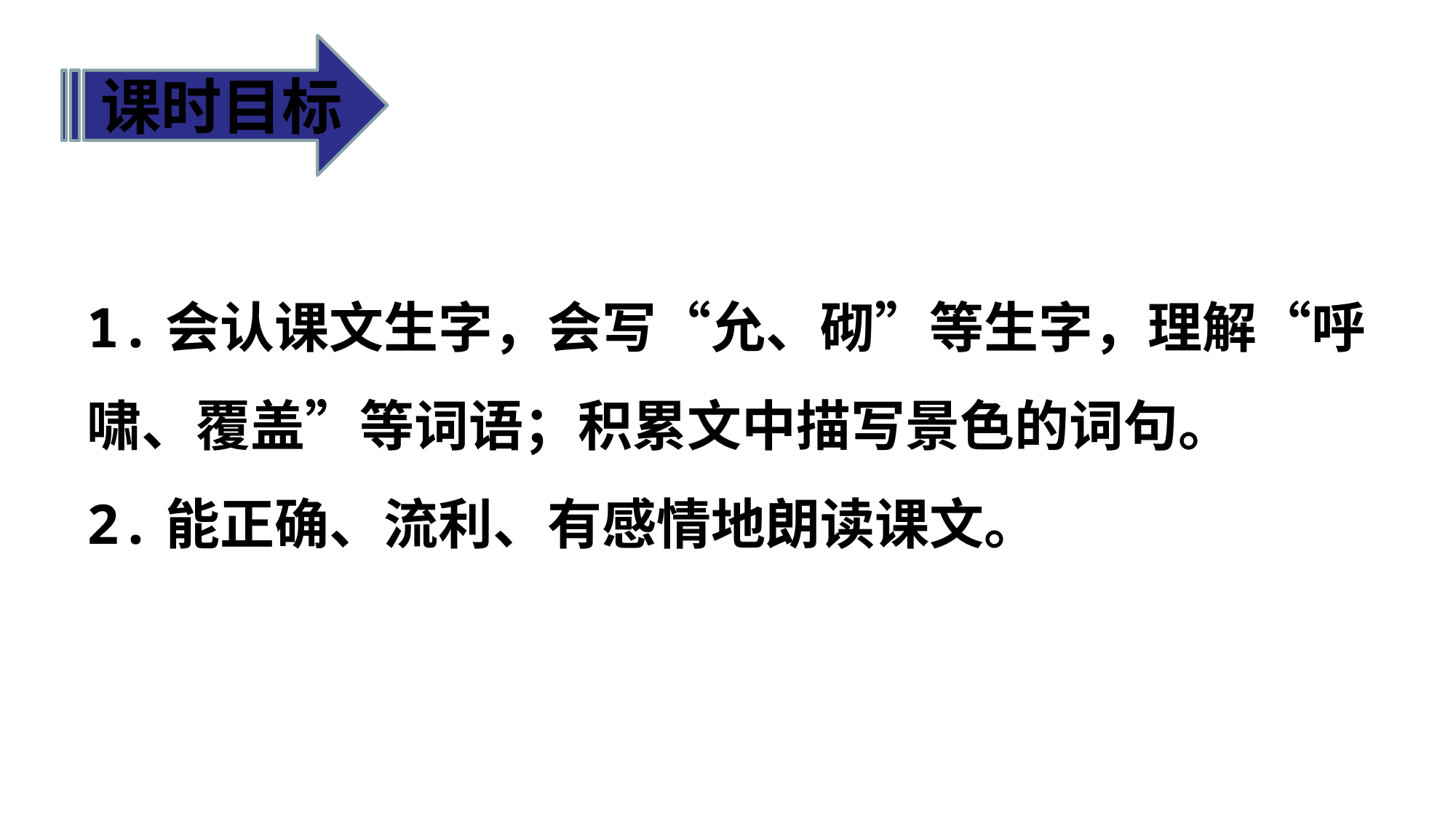

课时目标
1.会认课文生字，会写“允、砌”等生字，理解“呼啸、覆盖”等词语；积累文中描写景色的词句。
2.能正确、流利、有感情地朗读课文。